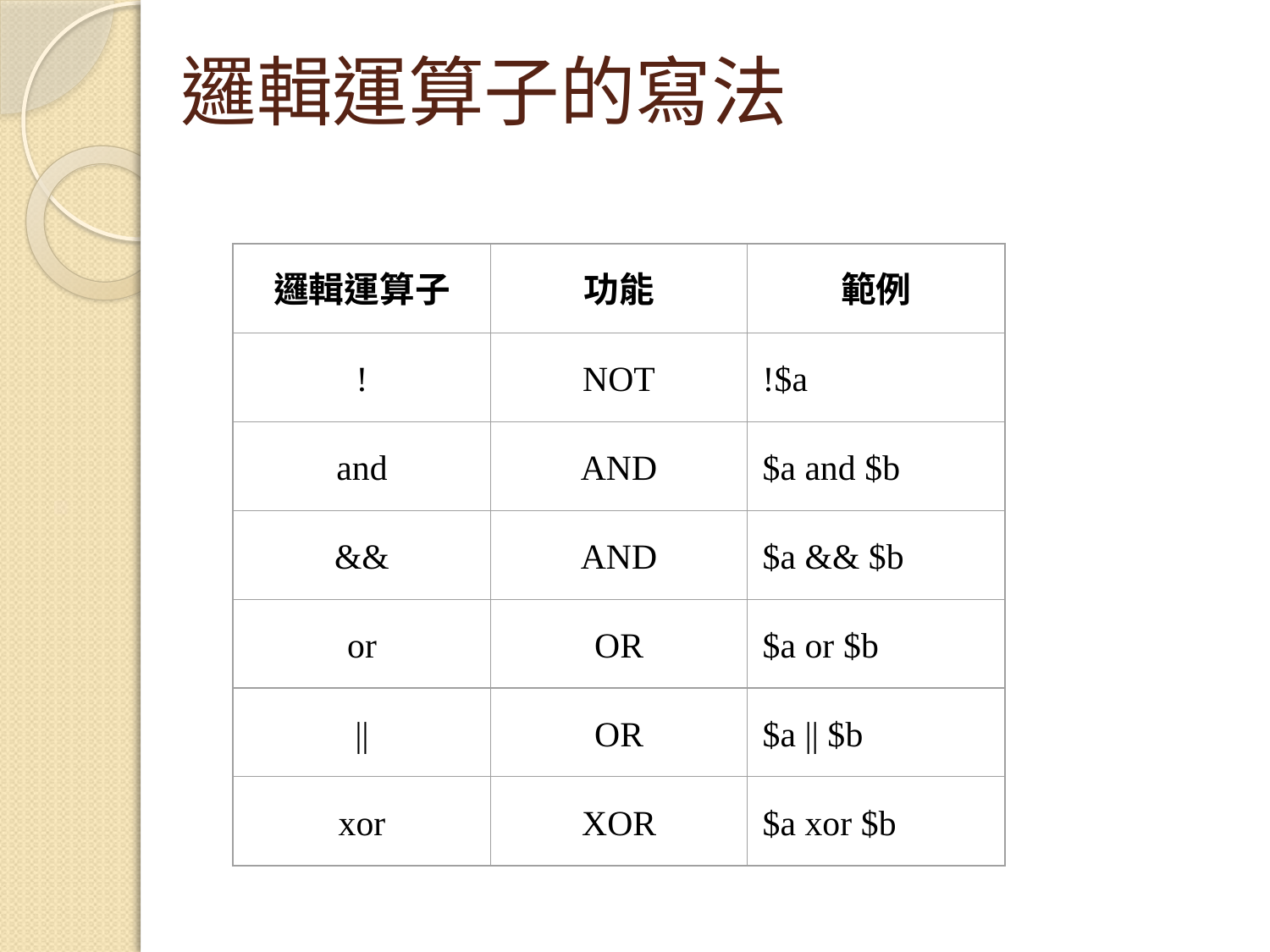

# 邏輯運算子的寫法

邏輯運算子

功能

範例

!

NOT

!$a

and

AND

$a and $b

&&

AND

$a && $b

or

OR

$a or $b

||

OR

$a || $b

xor

XOR

$a xor $b